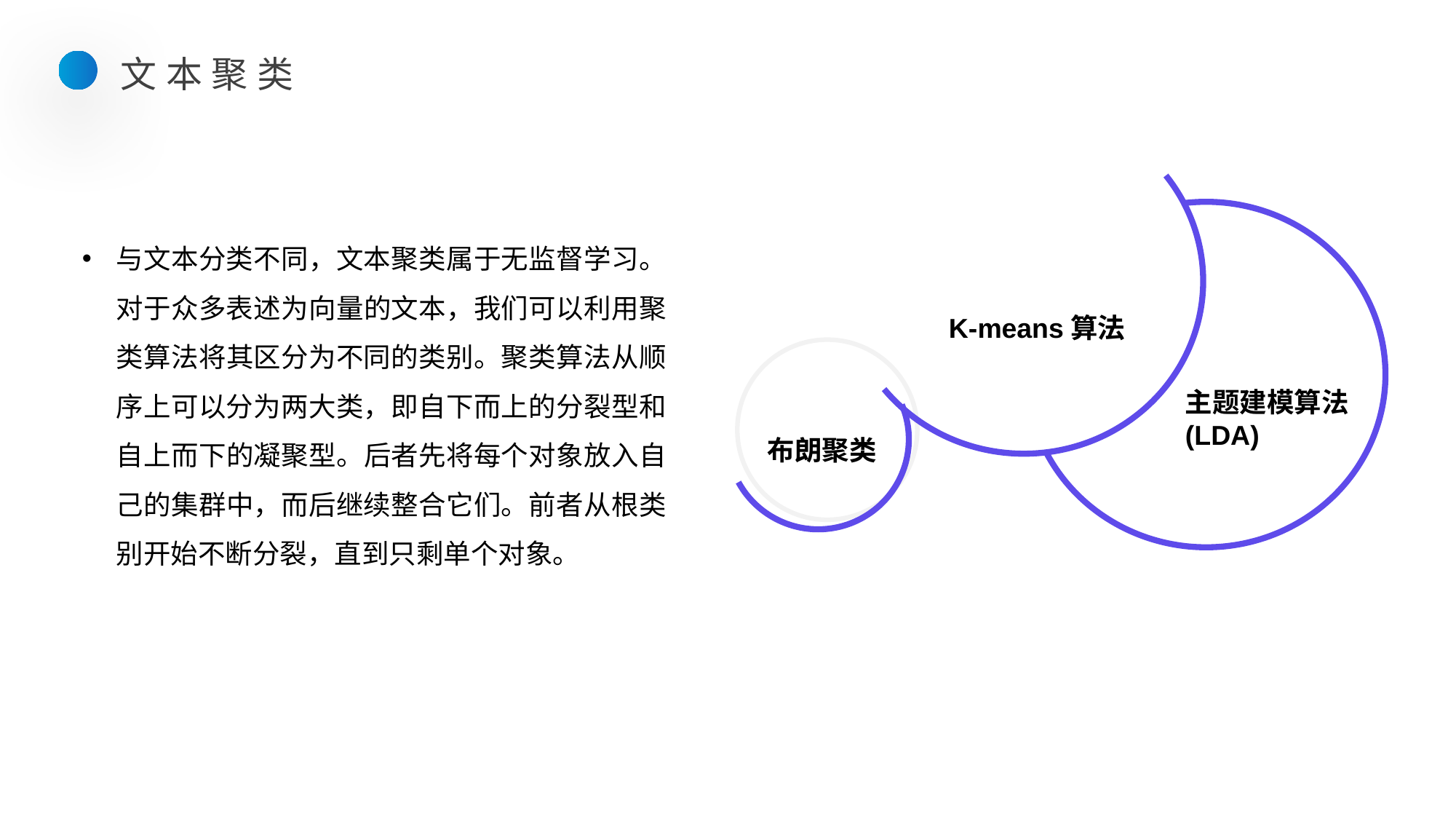

文本聚类

与文本分类不同，文本聚类属于无监督学习。对于众多表述为向量的文本，我们可以利用聚类算法将其区分为不同的类别。聚类算法从顺序上可以分为两大类，即自下而上的分裂型和自上而下的凝聚型。后者先将每个对象放入自己的集群中，而后继续整合它们。前者从根类别开始不断分裂，直到只剩单个对象。
‎K-means算法

主题建模算法
(LDA)
布朗聚类